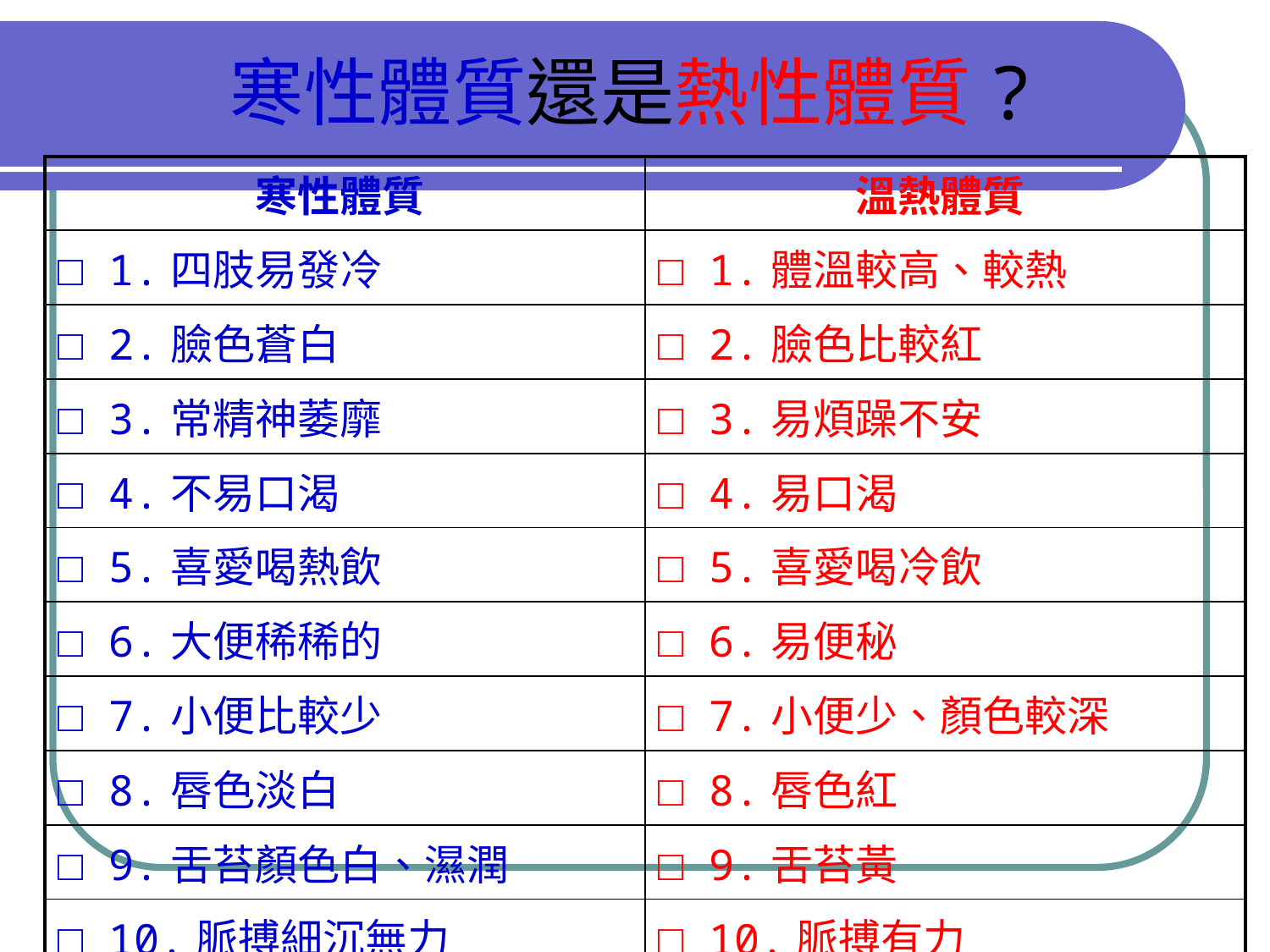

# 寒性體質還是熱性體質?
| 寒性體質 | 溫熱體質 |
| --- | --- |
| □ 1.四肢易發冷 | □ 1.體溫較高、較熱 |
| □ 2.臉色蒼白 | □ 2.臉色比較紅 |
| □ 3.常精神萎靡 | □ 3.易煩躁不安 |
| □ 4.不易口渴 | □ 4.易口渴 |
| □ 5.喜愛喝熱飲 | □ 5.喜愛喝冷飲 |
| □ 6.大便稀稀的 | □ 6.易便秘 |
| □ 7.小便比較少 | □ 7.小便少、顏色較深 |
| □ 8.唇色淡白 | □ 8.唇色紅 |
| □ 9.舌苔顏色白、濕潤 | □ 9.舌苔黃 |
| □ 10.脈搏細沉無力 | □ 10.脈搏有力 |